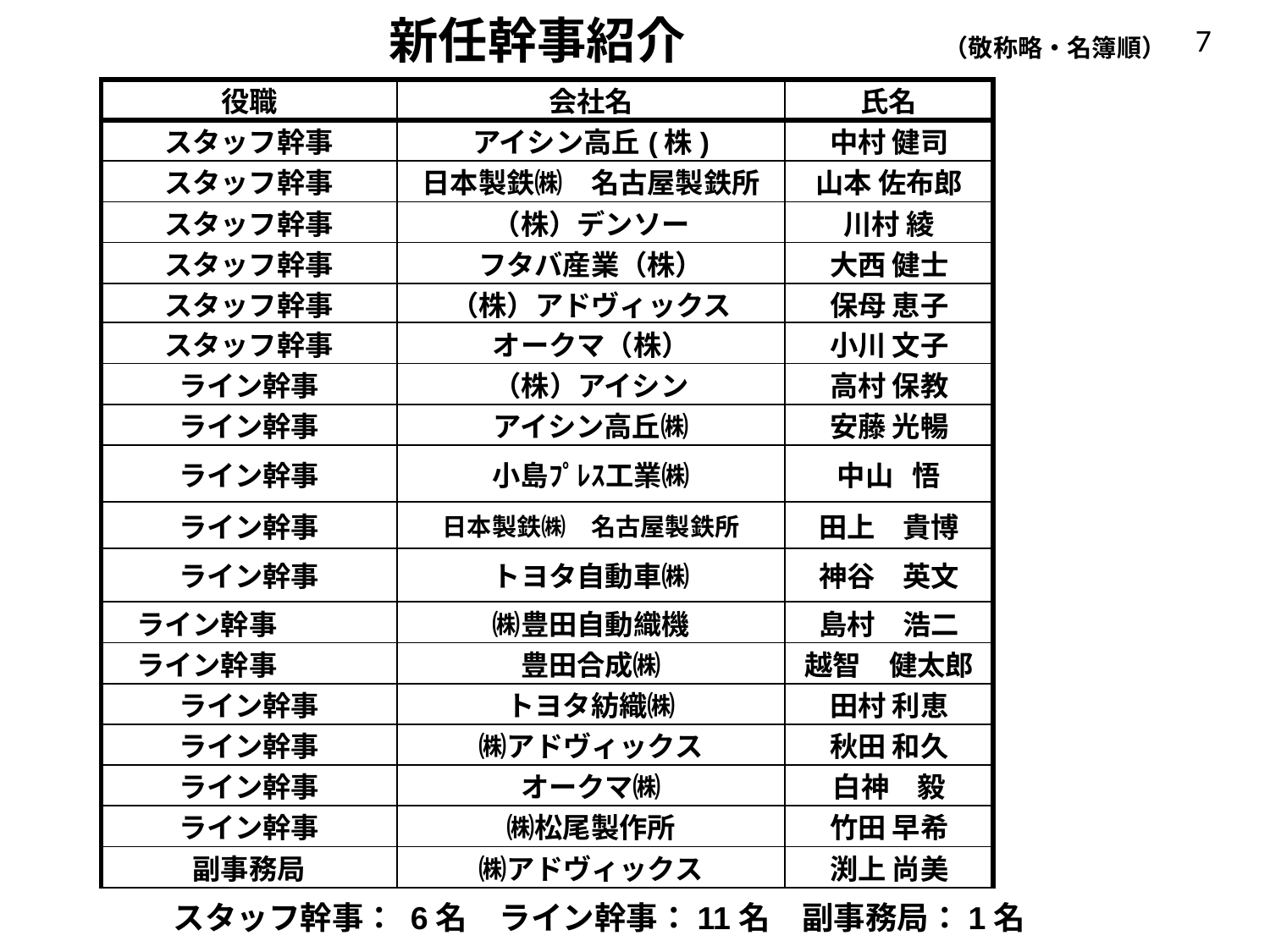

7
新任幹事紹介
（敬称略・名簿順）
| 役職 | 会社名 | 氏名 |
| --- | --- | --- |
| スタッフ幹事 | アイシン高丘(株) | 中村 健司 |
| スタッフ幹事 | 日本製鉄㈱　名古屋製鉄所 | 山本 佐布郎 |
| スタッフ幹事 | （株）デンソー | 川村 綾 |
| スタッフ幹事 | フタバ産業（株） | 大西 健士 |
| スタッフ幹事 | （株）アドヴィックス | 保母 恵子 |
| スタッフ幹事 | オークマ（株） | 小川 文子 |
| ライン幹事 | （株）アイシン | 高村 保教 |
| ライン幹事 | アイシン高丘㈱ | 安藤 光暢 |
| ライン幹事 | 小島ﾌﾟﾚｽ工業㈱ | 中山 悟 |
| ライン幹事 | 日本製鉄㈱　名古屋製鉄所 | 田上　貴博 |
| ライン幹事 | トヨタ自動車㈱ | 神谷　英文 |
| ライン幹事 | ㈱豊田自動織機 | 島村　浩二 |
| ライン幹事 | 豊田合成㈱ | 越智　健太郎 |
| ライン幹事 | トヨタ紡織㈱ | 田村 利恵 |
| ライン幹事 | ㈱アドヴィックス | 秋田 和久 |
| ライン幹事 | オークマ㈱ | 白神　毅 |
| ライン幹事 | ㈱松尾製作所 | 竹田 早希 |
| 副事務局 | ㈱アドヴィックス | 渕上 尚美 |

スタッフ幹事： 6名　ライン幹事：11名　副事務局：1名